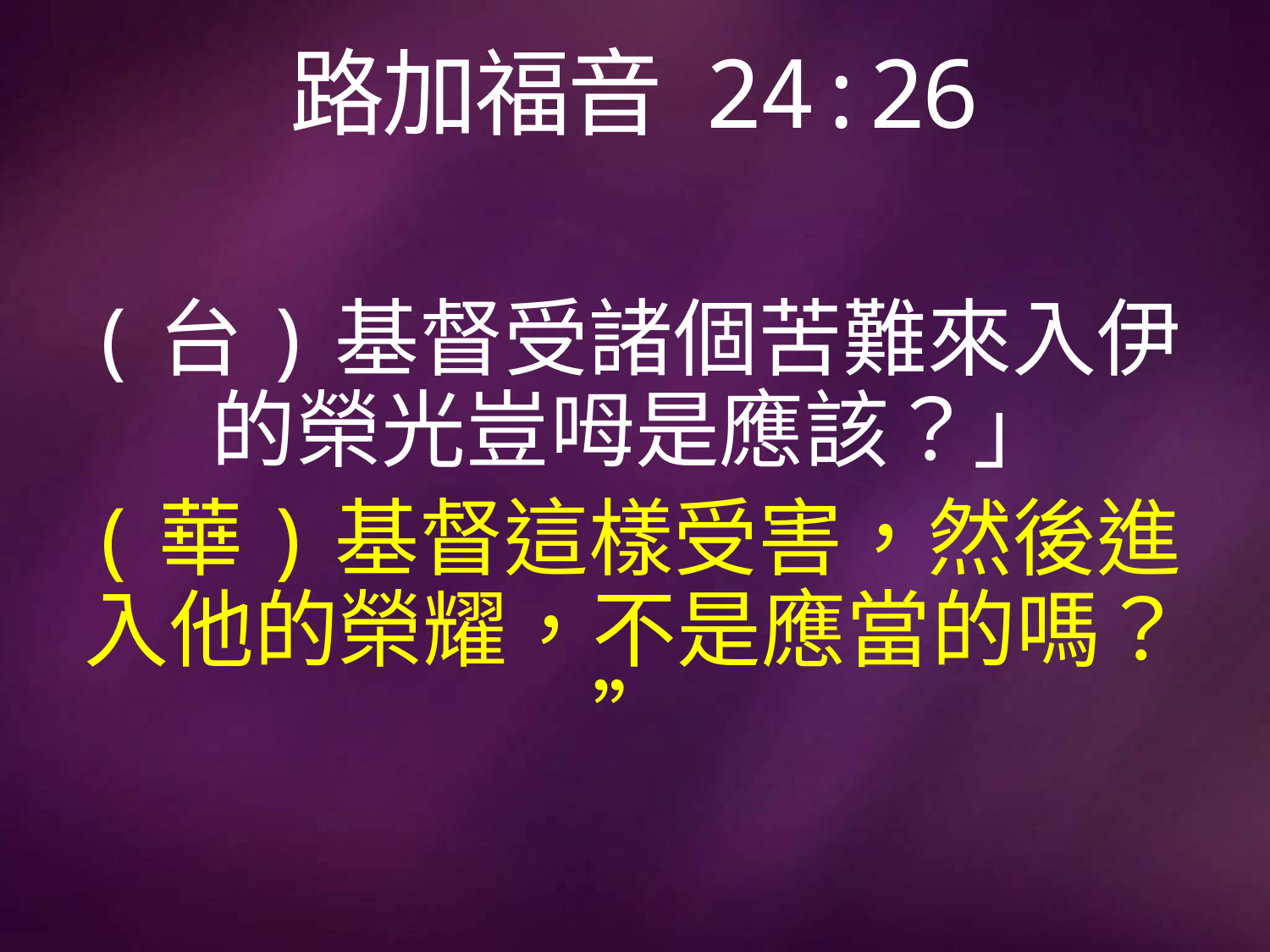

# 路加福音 24:26
(台)基督受諸個苦難來入伊的榮光豈呣是應該？」
(華)基督這樣受害，然後進入他的榮耀，不是應當的嗎？”